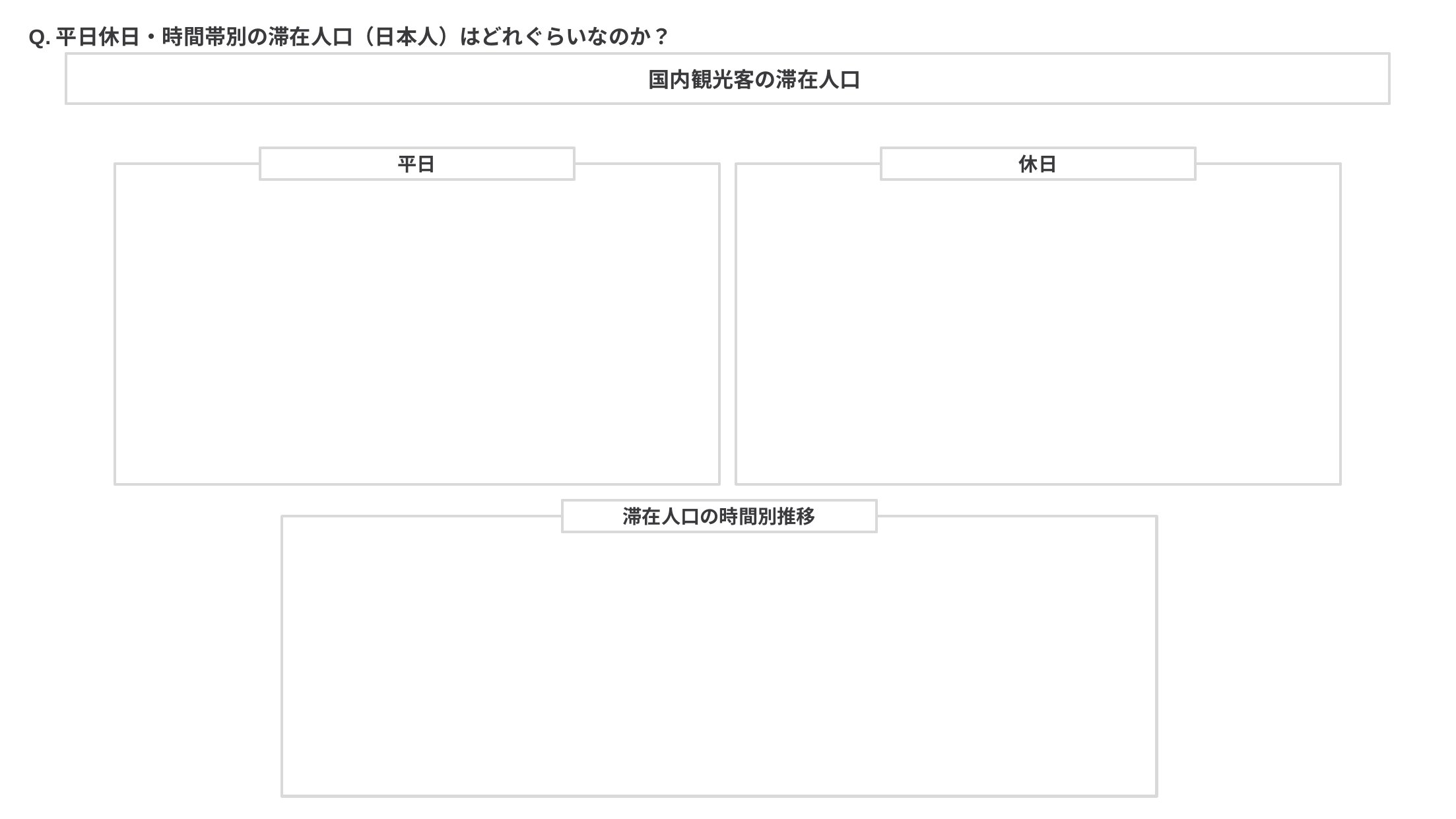

Q.平日休日・時間帯別の滞在人口（日本人）はどれぐらいなのか？
国内観光客の滞在人口
平日

休日

滞在人口の時間別推移